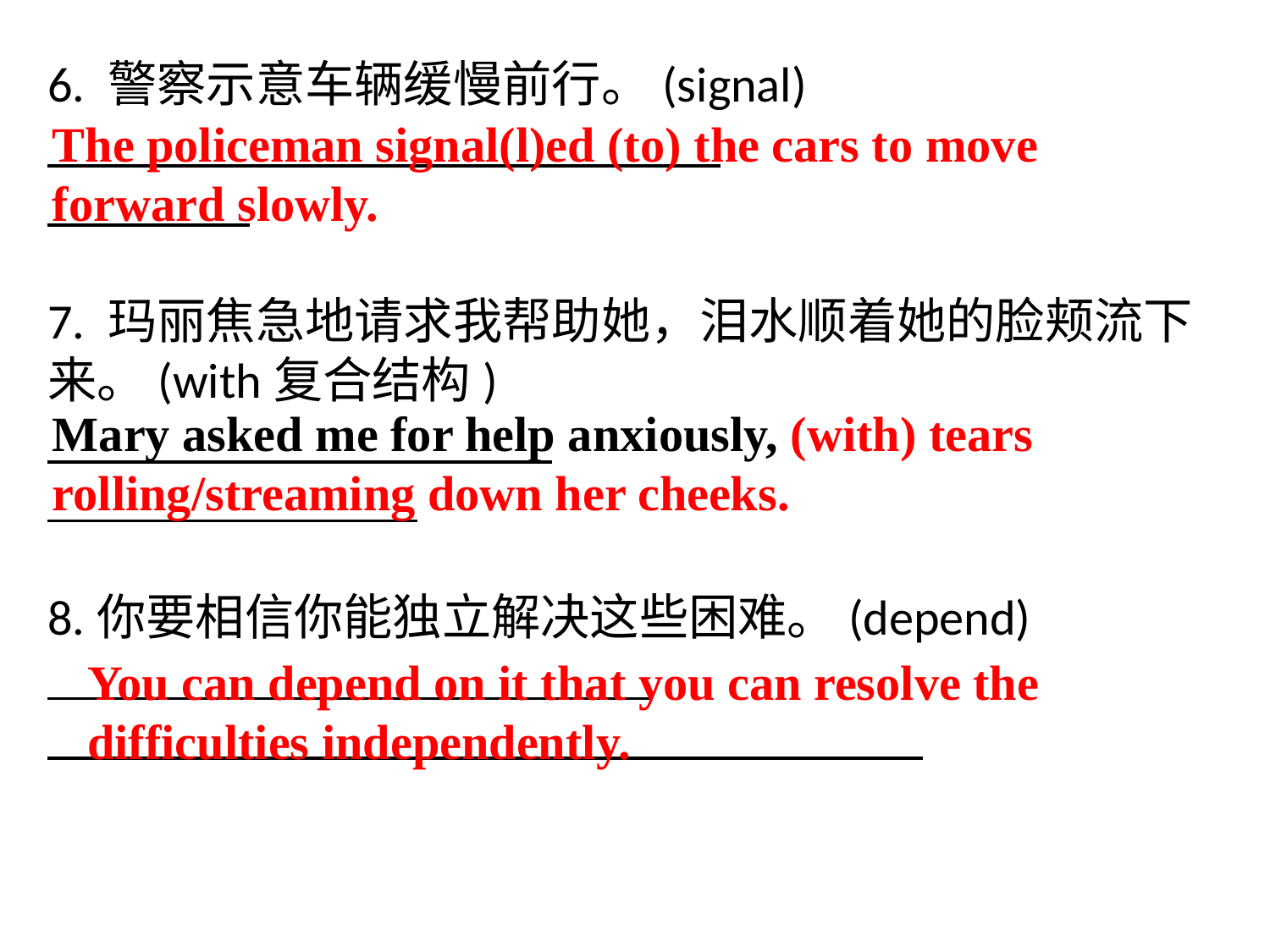

6. 警察示意车辆缓慢前行。(signal)

7. 玛丽焦急地请求我帮助她，泪水顺着她的脸颊流下来。(with复合结构)

8.你要相信你能独立解决这些困难。(depend)

The policeman signal(l)ed (to) the cars to move forward slowly.
Mary asked me for help anxiously, (with) tears rolling/streaming down her cheeks.
You can depend on it that you can resolve the difficulties independently.